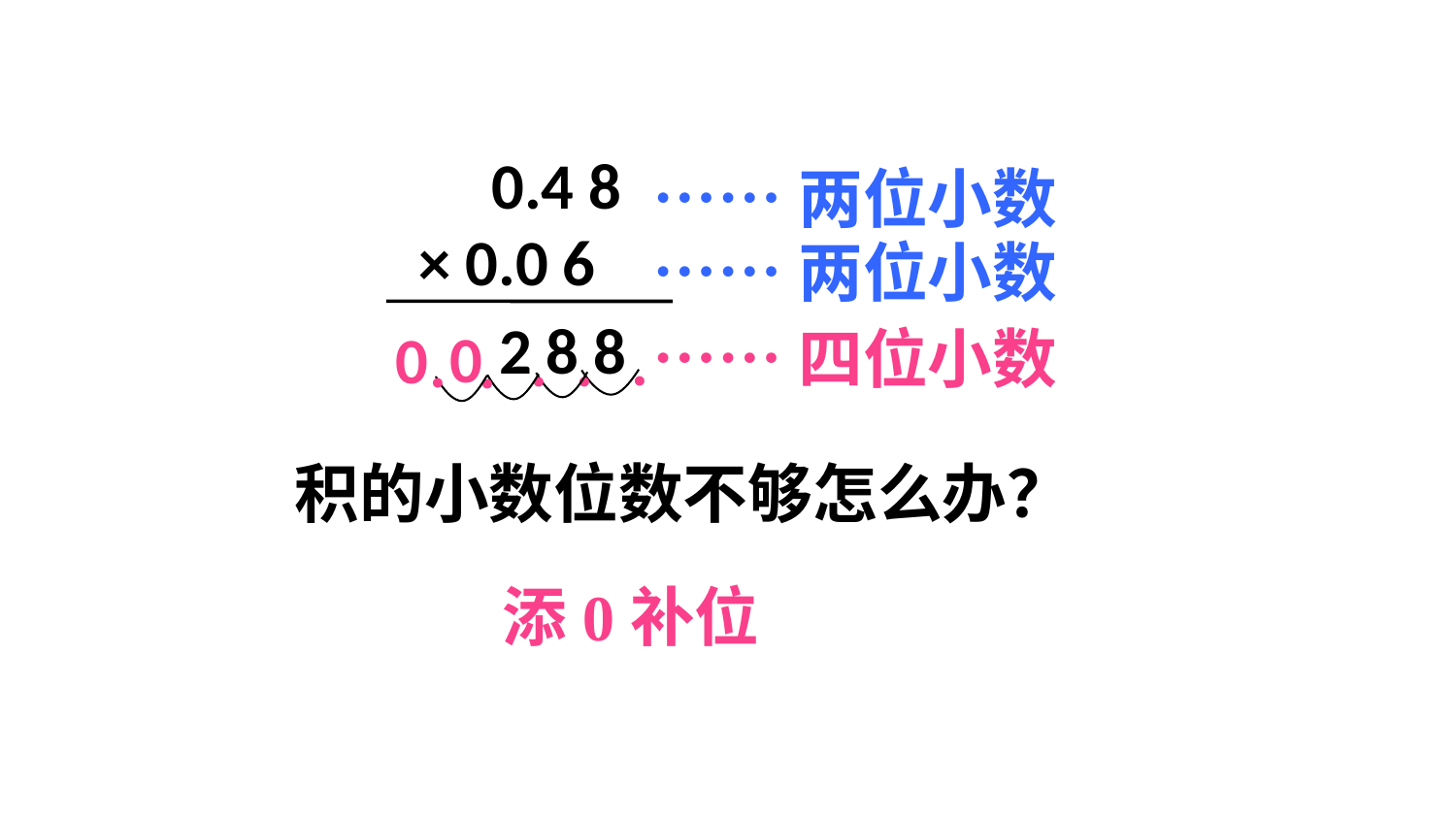

……两位小数
     0.4 8
× 0.0 6

 2 8 8
……两位小数
0
……四位小数
0
.
.
.
.
.

积的小数位数不够怎么办？
添0补位